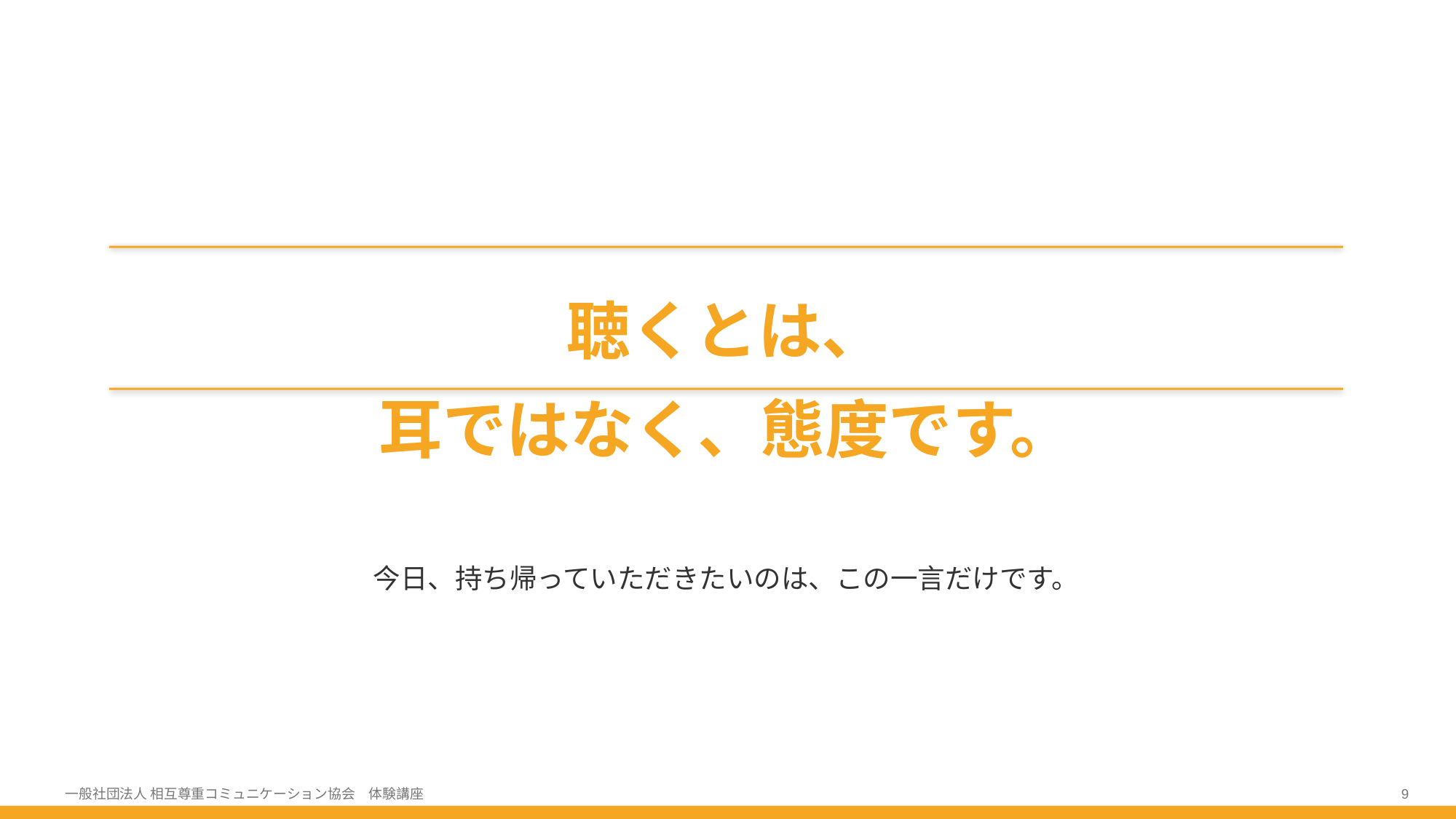

聴くとは、
耳ではなく、態度です。

今日、持ち帰っていただきたいのは、この一言だけです。
一般社団法人 相互尊重コミュニケーション協会　体験講座
9